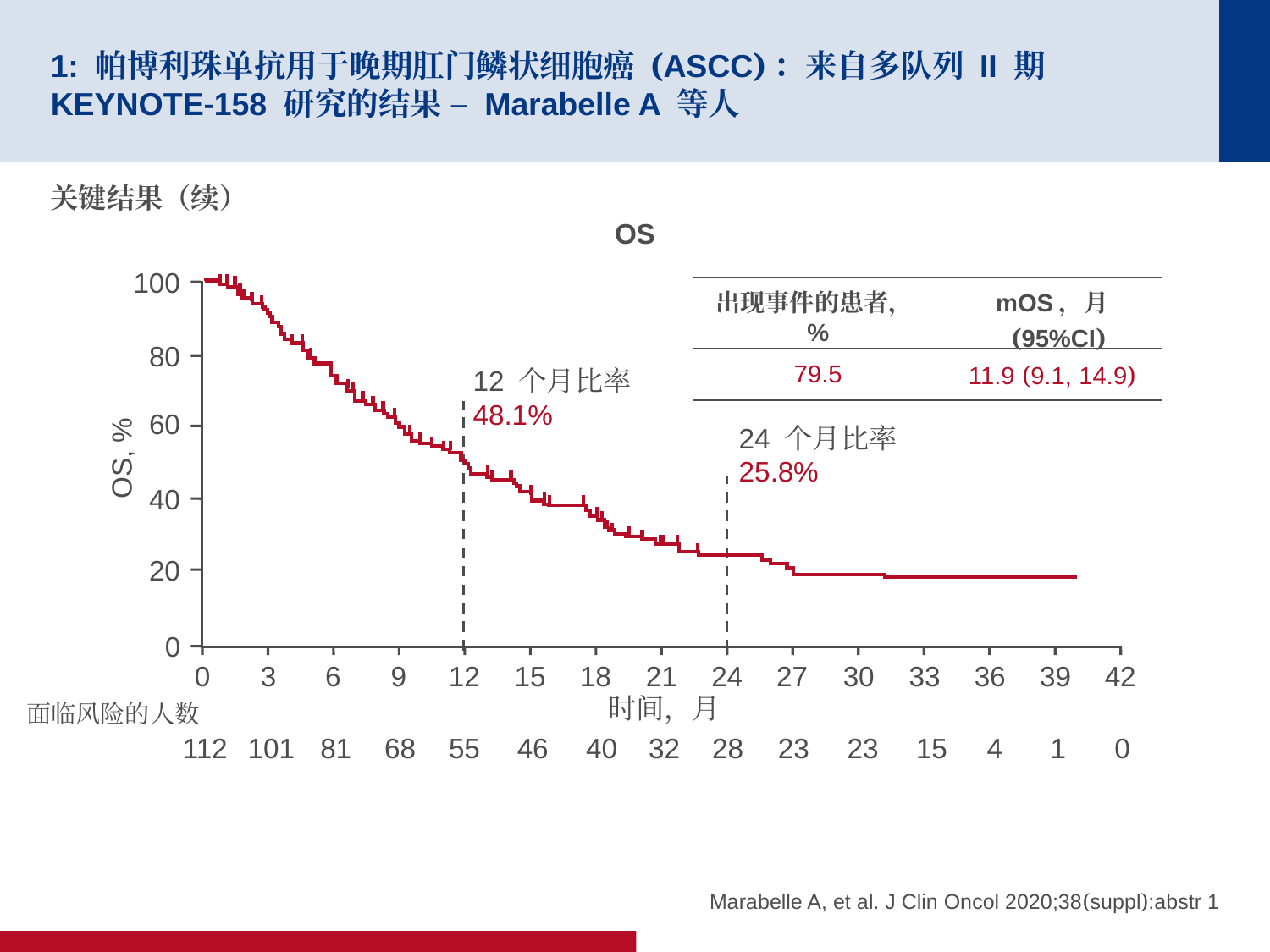

# 1: 帕博利珠单抗用于晚期肛门鳞状细胞癌 (ASCC)：来自多队列 II 期 KEYNOTE-158 研究的结果 – Marabelle A 等人
关键结果（续）
OS
100

| 出现事件的患者，% | mOS，月 (95%CI) |
| --- | --- |
| 79.5 | 11.9 (9.1, 14.9) |

80

12 个月比率
48.1%
60
24 个月比率
25.8%

OS, %
40

20

0

0
3
6
9
12
15
18
21
24
27
30
33
36
39
42
时间，月
面临风险的人数
112
101
81
68
55
46
40
32
28
23
23
15
4
1
0
Marabelle A, et al. J Clin Oncol 2020;38(suppl):abstr 1